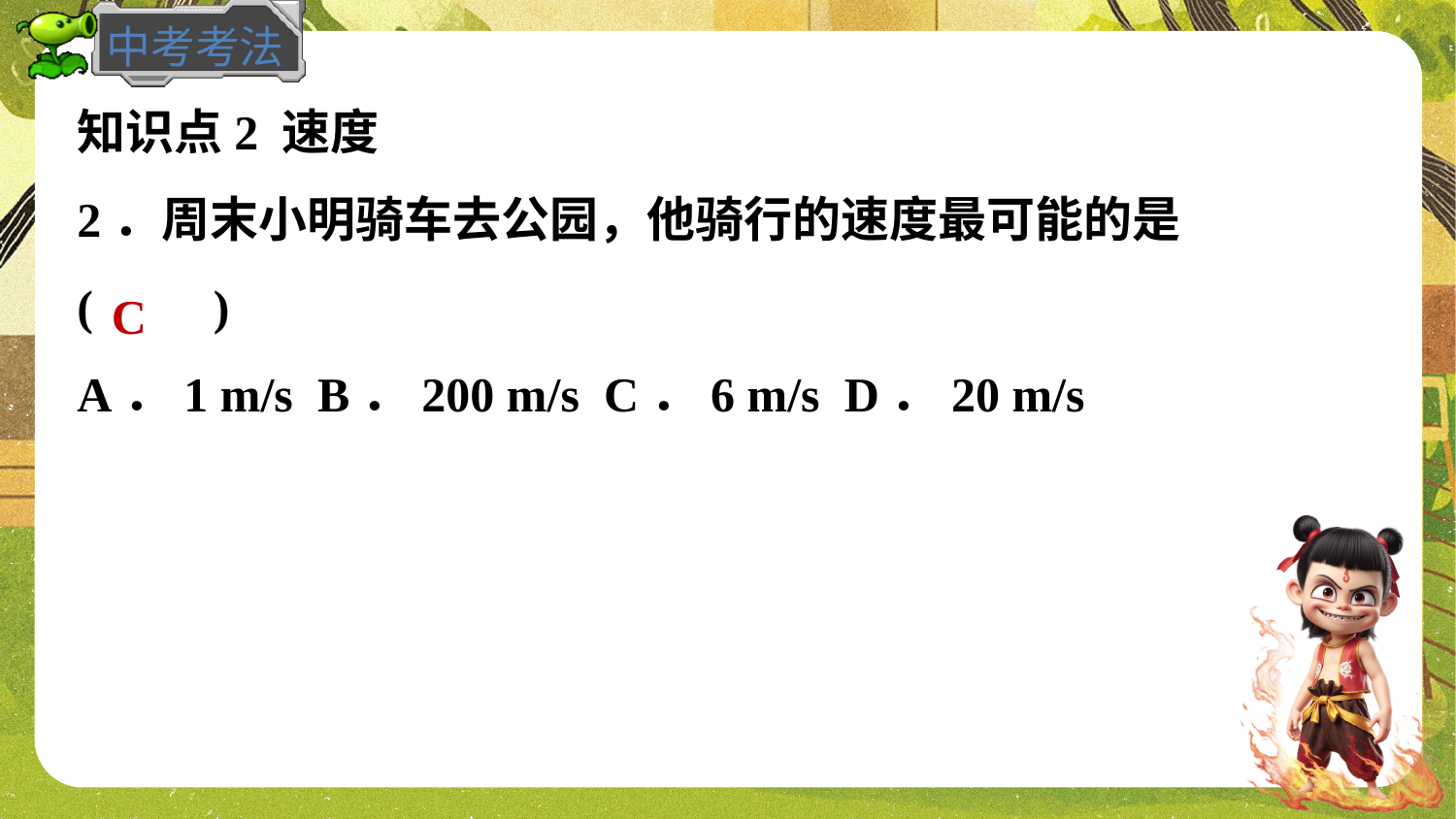

知识点2 速度
2．周末小明骑车去公园，他骑行的速度最可能的是
(　　)
A．1 m/s  B．200 m/s  C．6 m/s  D．20 m/s
C